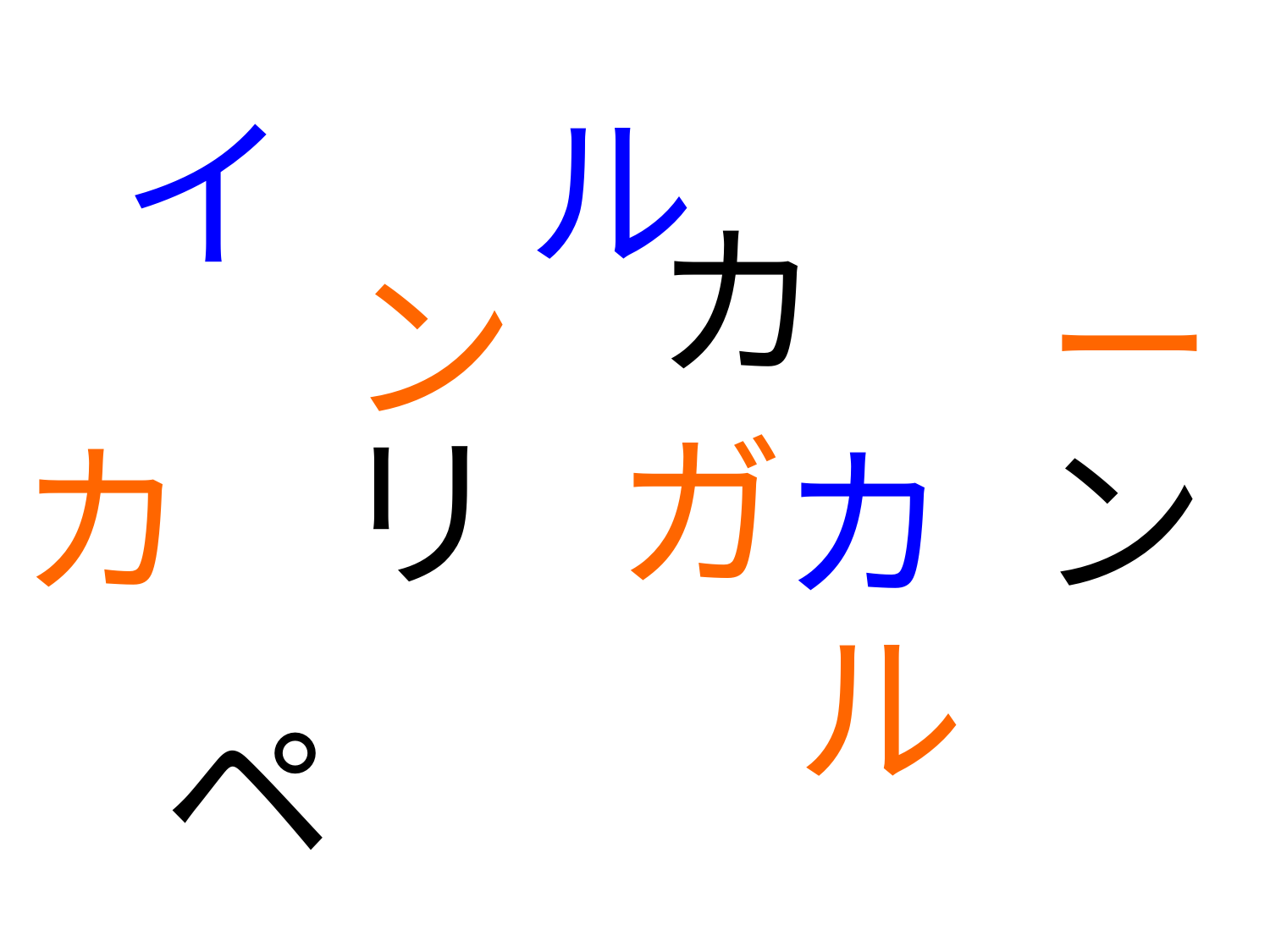

# イ
ル
カ
ン
ー
ガ
リ
カ
ン
カ
ル
ペ